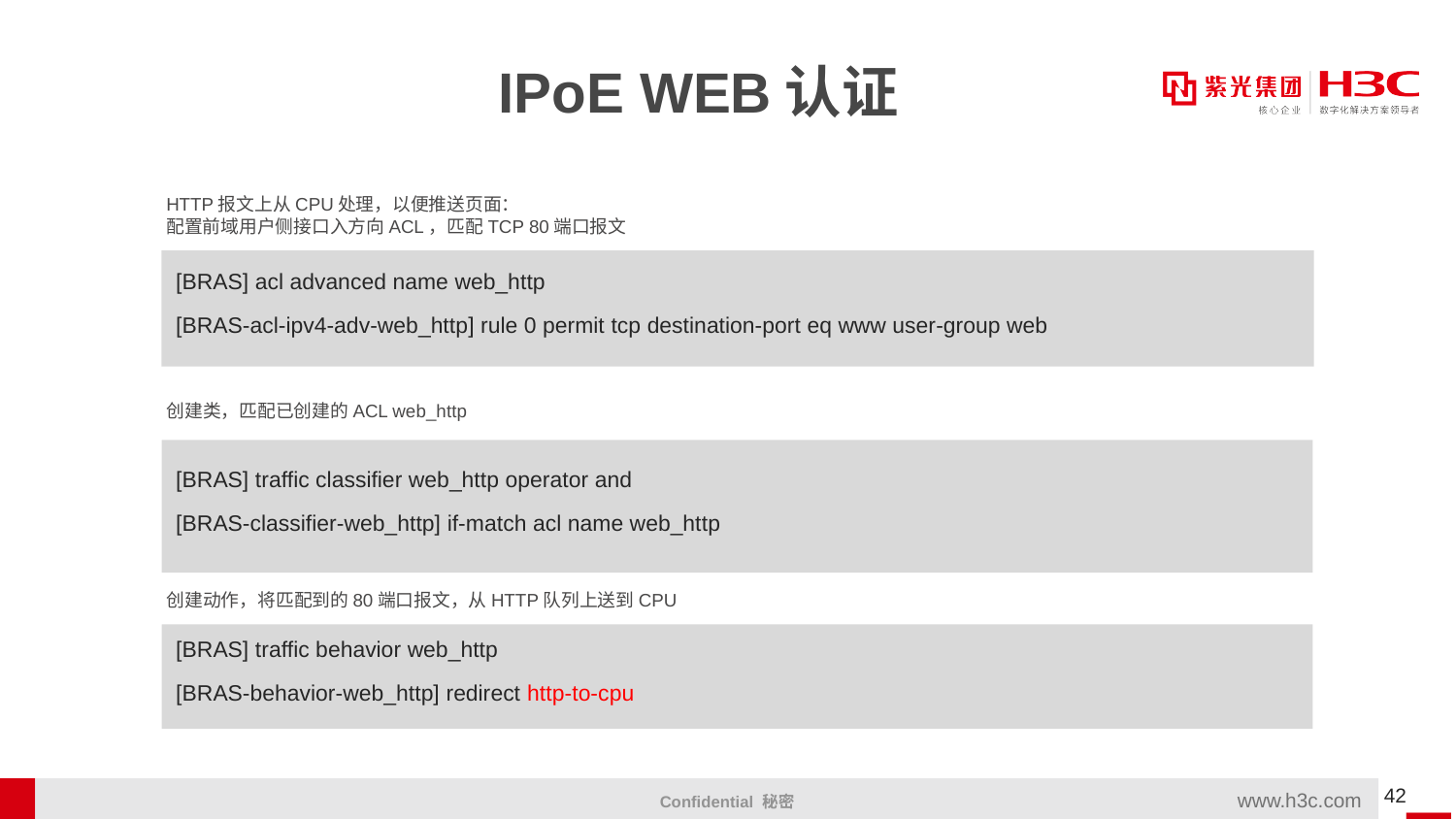

# IPoE WEB认证

HTTP报文上从CPU处理，以便推送页面：
配置前域用户侧接口入方向ACL，匹配TCP 80端口报文
[BRAS] acl advanced name web_http
[BRAS-acl-ipv4-adv-web_http] rule 0 permit tcp destination-port eq www user-group web
创建类，匹配已创建的ACL web_http
[BRAS] traffic classifier web_http operator and
[BRAS-classifier-web_http] if-match acl name web_http
创建动作，将匹配到的80端口报文，从HTTP队列上送到CPU
[BRAS] traffic behavior web_http
[BRAS-behavior-web_http] redirect http-to-cpu